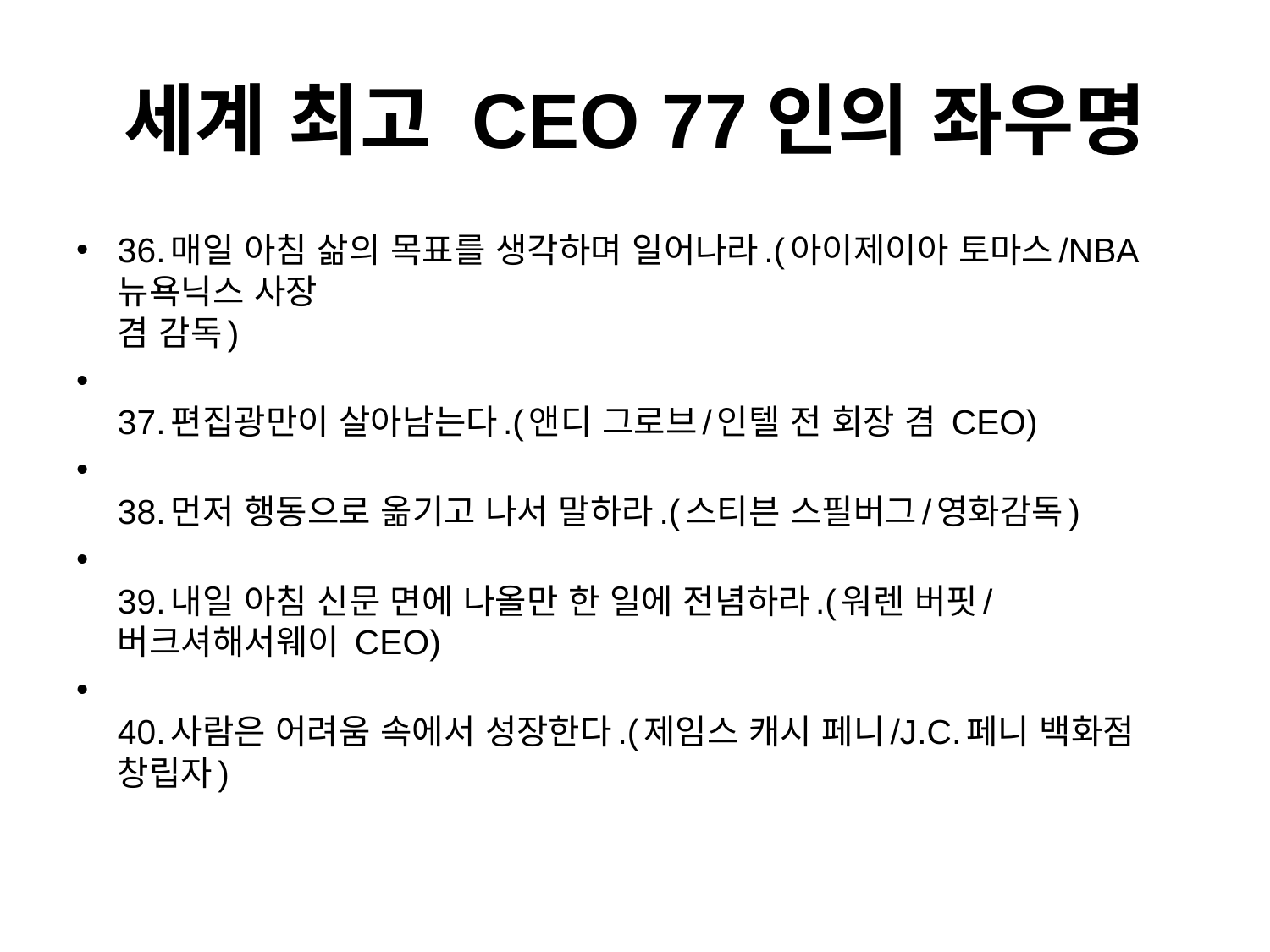

# 세계 최고 CEO 77인의 좌우명
36.매일 아침 삶의 목표를 생각하며 일어나라.(아이제이아 토마스/NBA 뉴욕닉스 사장
겸 감독)
37.편집광만이 살아남는다.(앤디 그로브/인텔 전 회장 겸 CEO)
38.먼저 행동으로 옮기고 나서 말하라.(스티븐 스필버그/영화감독)
39.내일 아침 신문 면에 나올만 한 일에 전념하라.(워렌 버핏/버크셔해서웨이 CEO)
40.사람은 어려움 속에서 성장한다.(제임스 캐시 페니/J.C.페니 백화점 창립자)